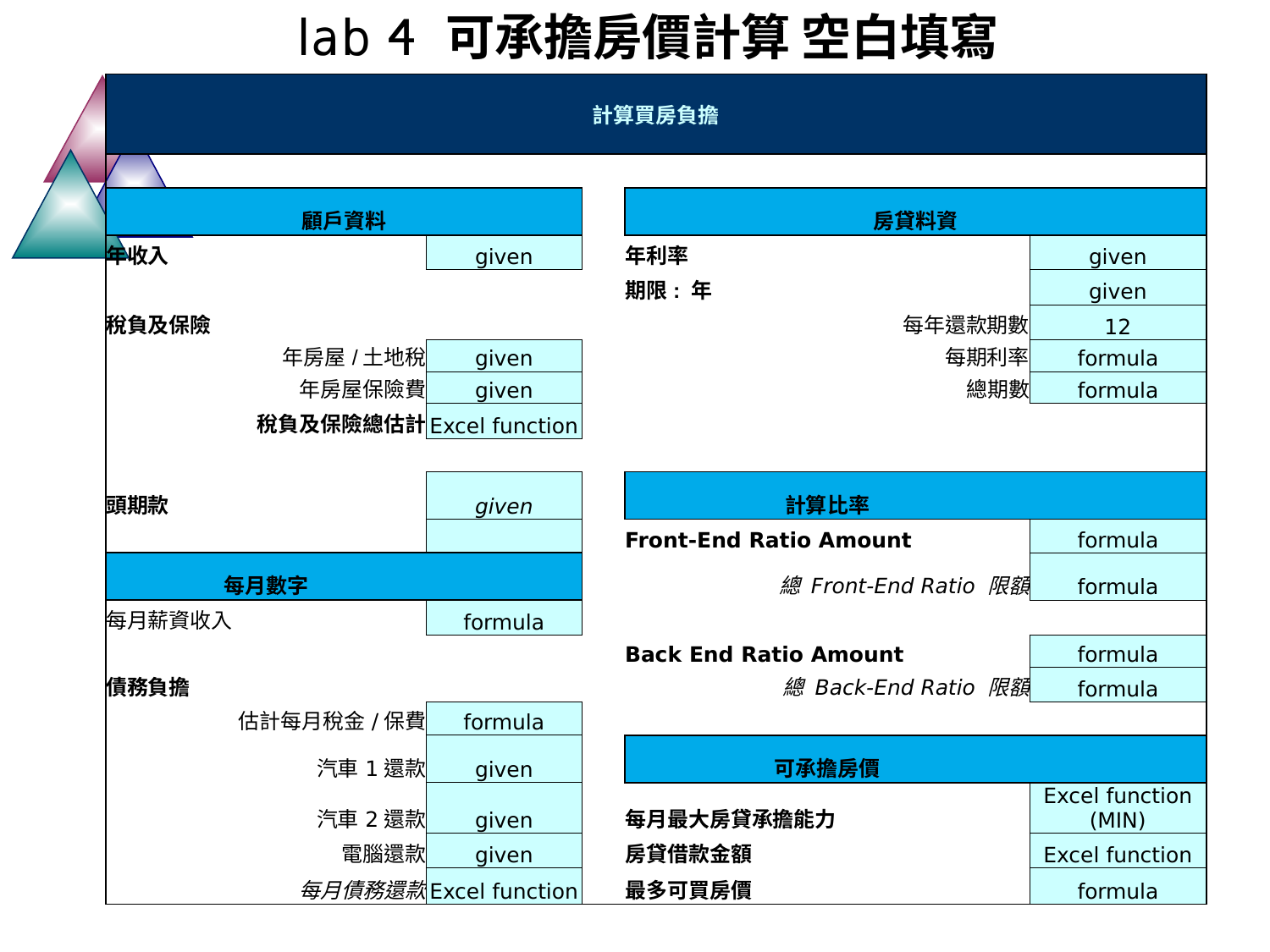

lab 4 可承擔房價計算 空白填寫
| 計算買房負擔 |  |  |  |  |
| --- | --- | --- | --- | --- |
|  |  |  |  |  |
| 顧戶資料 |  |  | 房貸料資 |  |
| 年收入 | given |  | 年利率 | given |
|  |  |  | 期限: 年 | given |
| 稅負及保險 |  |  | 每年還款期數 | 12 |
| 年房屋/土地稅 | given |  | 每期利率 | formula |
| 年房屋保險費 | given |  | 總期數 | formula |
| 稅負及保險總估計 | Excel function |  |  |  |
|  |  |  |  |  |
| 頭期款 | given |  | 計算比率 |  |
|  |  |  | Front-End Ratio Amount | formula |
| 每月數字 |  |  | 總 Front-End Ratio 限額 | formula |
| 每月薪資收入 | formula |  |  |  |
|  |  |  | Back End Ratio Amount | formula |
| 債務負擔 |  |  | 總 Back-End Ratio 限額 | formula |
| 估計每月稅金/保費 | formula |  |  |  |
| 汽車1還款 | given |  | 可承擔房價 |  |
| 汽車2還款 | given |  | 每月最大房貸承擔能力 | Excel function (MIN) |
| 電腦還款 | given |  | 房貸借款金額 | Excel function |
| 每月債務還款 | Excel function |  | 最多可買房價 | formula |